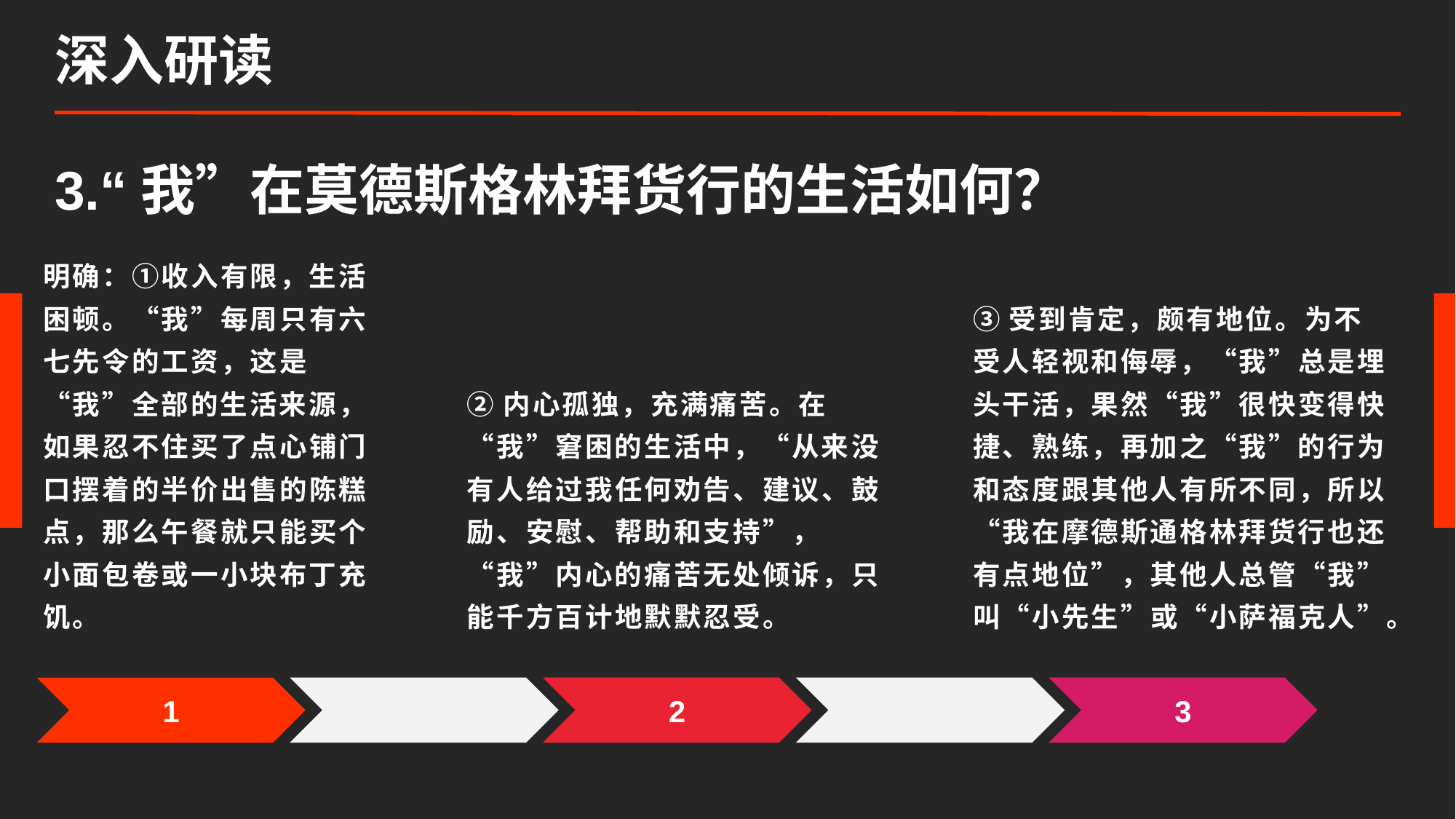

深入研读
3.“我”在莫德斯格林拜货行的生活如何？
②内心孤独，充满痛苦。在“我”窘困的生活中，“从来没有人给过我任何劝告、建议、鼓励、安慰、帮助和支持”，“我”内心的痛苦无处倾诉，只能千方百计地默默忍受。
③受到肯定，颇有地位。为不受人轻视和侮辱，“我”总是埋头干活，果然“我”很快变得快捷、熟练，再加之“我”的行为和态度跟其他人有所不同，所以“我在摩德斯通格林拜货行也还有点地位”，其他人总管“我”叫“小先生”或“小萨福克人”。
明确：①收入有限，生活困顿。“我”每周只有六七先令的工资，这是“我”全部的生活来源，如果忍不住买了点心铺门口摆着的半价出售的陈糕点，那么午餐就只能买个小面包卷或一小块布丁充饥。

2

3
1